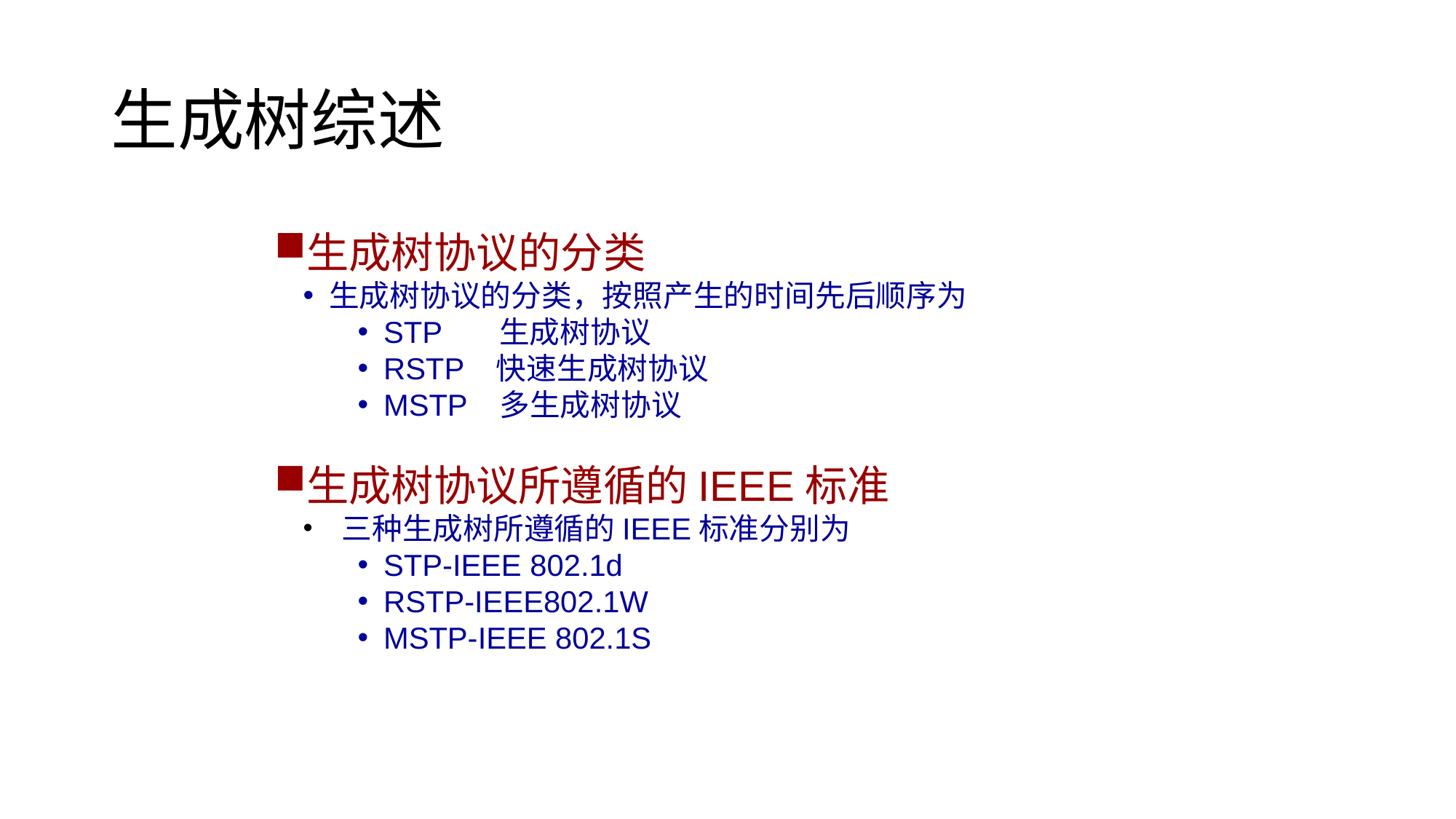

生成树综述
生成树协议的分类
生成树协议的分类，按照产生的时间先后顺序为
STP      生成树协议
RSTP   快速生成树协议
MSTP   多生成树协议

生成树协议所遵循的IEEE标准
 三种生成树所遵循的IEEE标准分别为
STP-IEEE 802.1d
RSTP-IEEE802.1W
MSTP-IEEE 802.1S

4